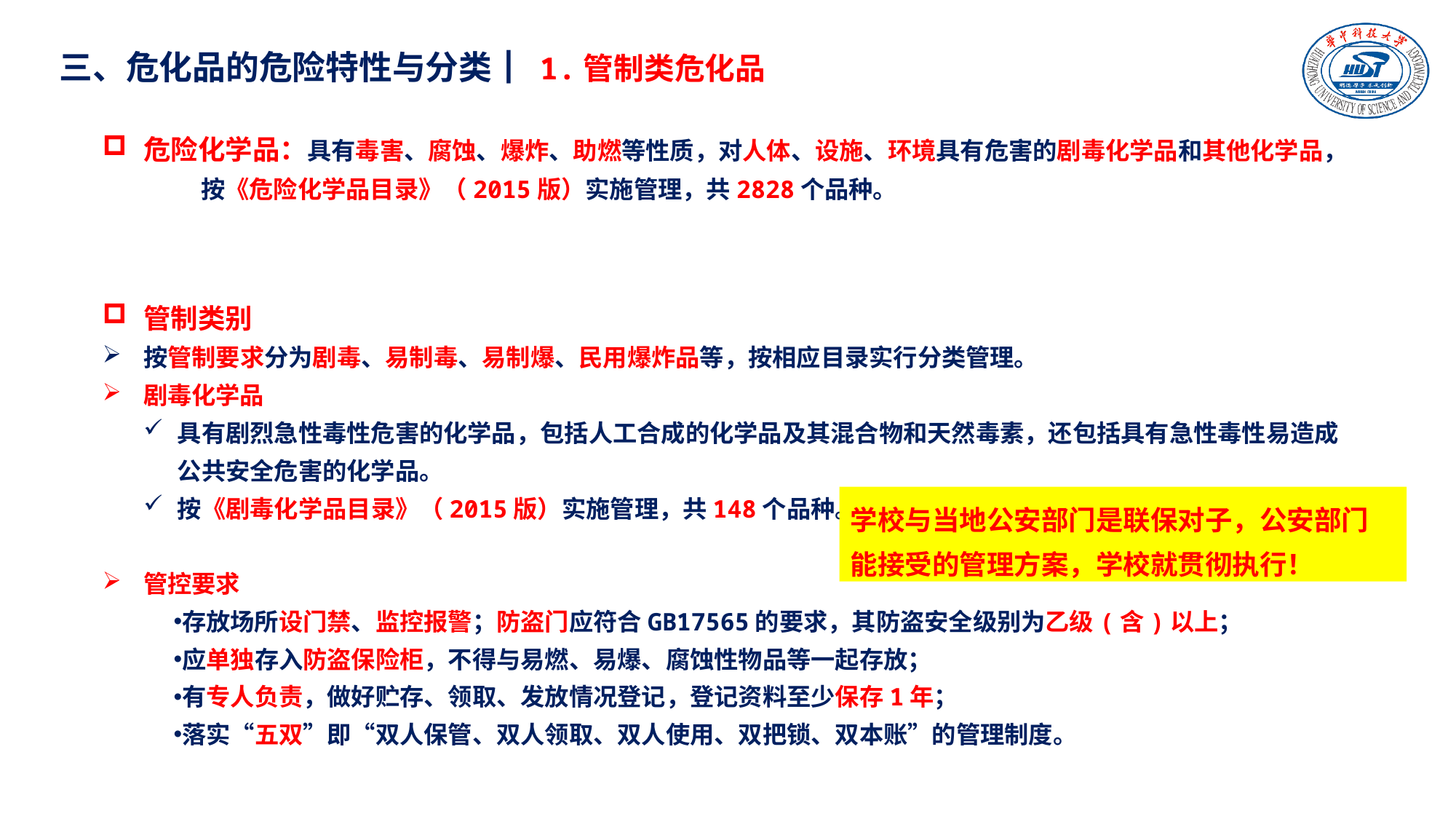

三、危化品的危险特性与分类┃ 1.管制类危化品
危险化学品：具有毒害、腐蚀、爆炸、助燃等性质，对人体、设施、环境具有危害的剧毒化学品和其他化学品，
                 按《危险化学品目录》（2015版）实施管理，共2828个品种。

管制类别
按管制要求分为剧毒、易制毒、易制爆、民用爆炸品等，按相应目录实行分类管理。
剧毒化学品
具有剧烈急性毒性危害的化学品，包括人工合成的化学品及其混合物和天然毒素，还包括具有急性毒性易造成公共安全危害的化学品。
按《剧毒化学品目录》（2015版）实施管理，共148个品种。

管控要求
存放场所设门禁、监控报警；防盗门应符合GB17565的要求，其防盗安全级别为乙级(含)以上；
应单独存入防盗保险柜，不得与易燃、易爆、腐蚀性物品等一起存放；
有专人负责，做好贮存、领取、发放情况登记，登记资料至少保存1年；
落实“五双”即“双人保管、双人领取、双人使用、双把锁、双本账”的管理制度。
学校与当地公安部门是联保对子，公安部门能接受的管理方案，学校就贯彻执行！